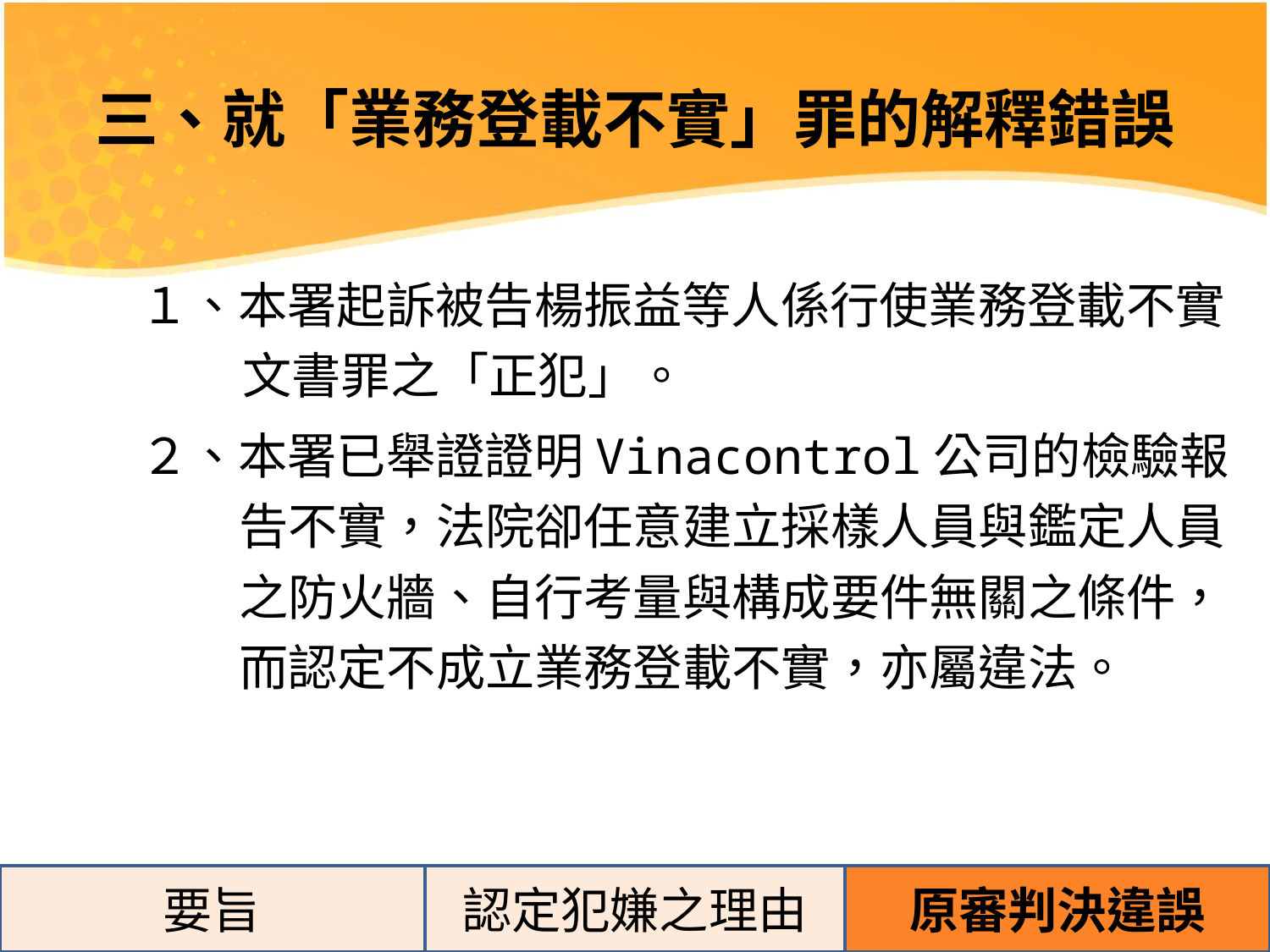

# 三、就「業務登載不實」罪的解釋錯誤

１、本署起訴被告楊振益等人係行使業務登載不實文書罪之「正犯」。
２、本署已舉證證明Vinacontrol公司的檢驗報告不實，法院卻任意建立採樣人員與鑑定人員之防火牆、自行考量與構成要件無關之條件，而認定不成立業務登載不實，亦屬違法。